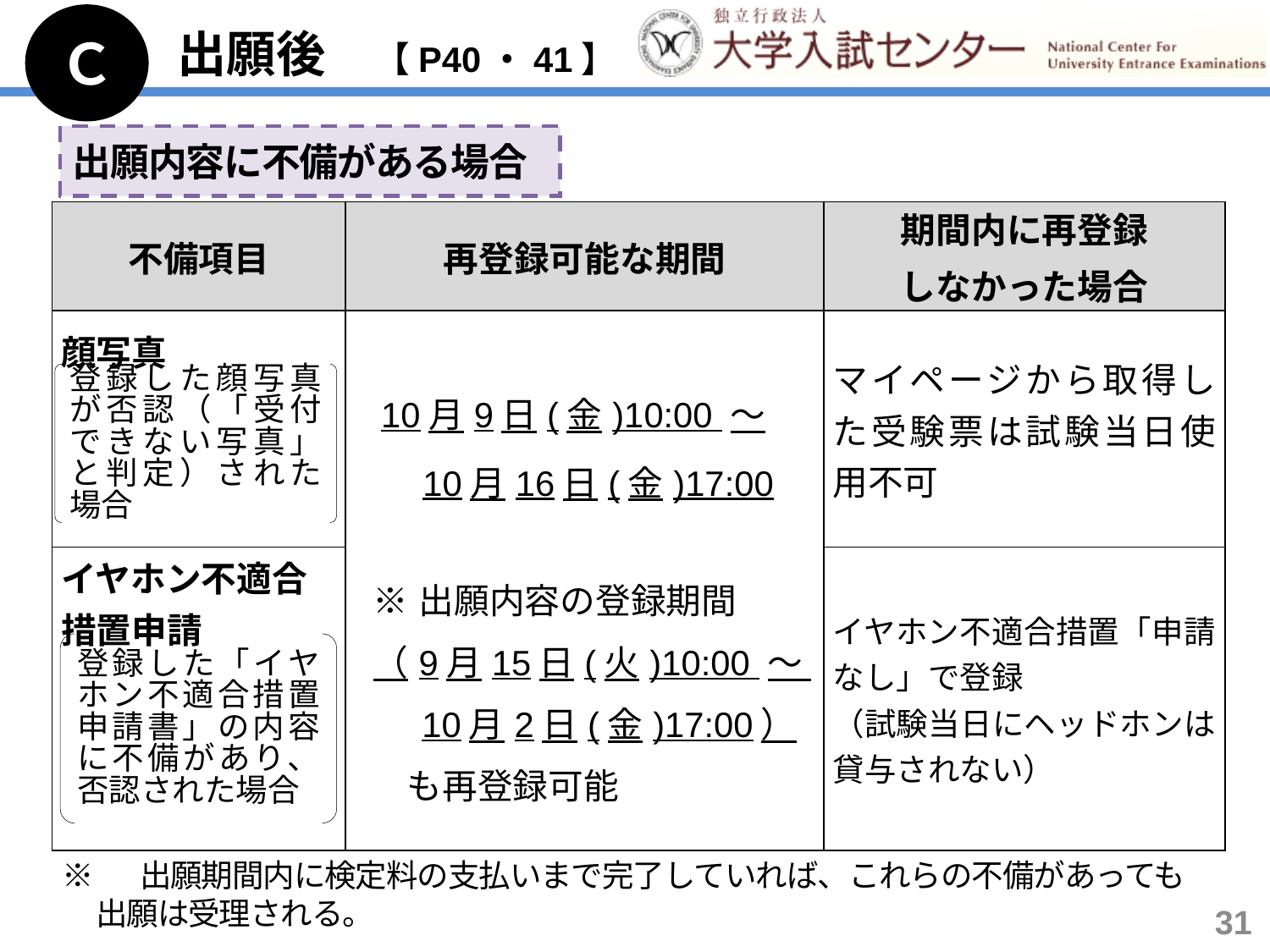

Ｃ
出願後　【P40・41】
出願内容に不備がある場合
| 不備項目 | 再登録可能な期間 | 期間内に再登録 しなかった場合 |
| --- | --- | --- |
| 顔写真 | 10月9日(金)10:00 ～ 10月16日(金)17:00 ※出願内容の登録期間 （9月15日(火)10:00 ～ 10月2日(金)17:00） も再登録可能 | マイページから取得した受験票は試験当日使用不可 |
| イヤホン不適合 措置申請 |  | イヤホン不適合措置「申請なし」で登録 （試験当日にヘッドホンは貸与されない） |
登録した顔写真が否認（「受付できない写真」と判定）された場合
登録した「イヤホン不適合措置申請書」の内容に不備があり、否認された場合
※ 　出願期間内に検定料の支払いまで完了していれば、これらの不備があっても
    出願は受理される。
31